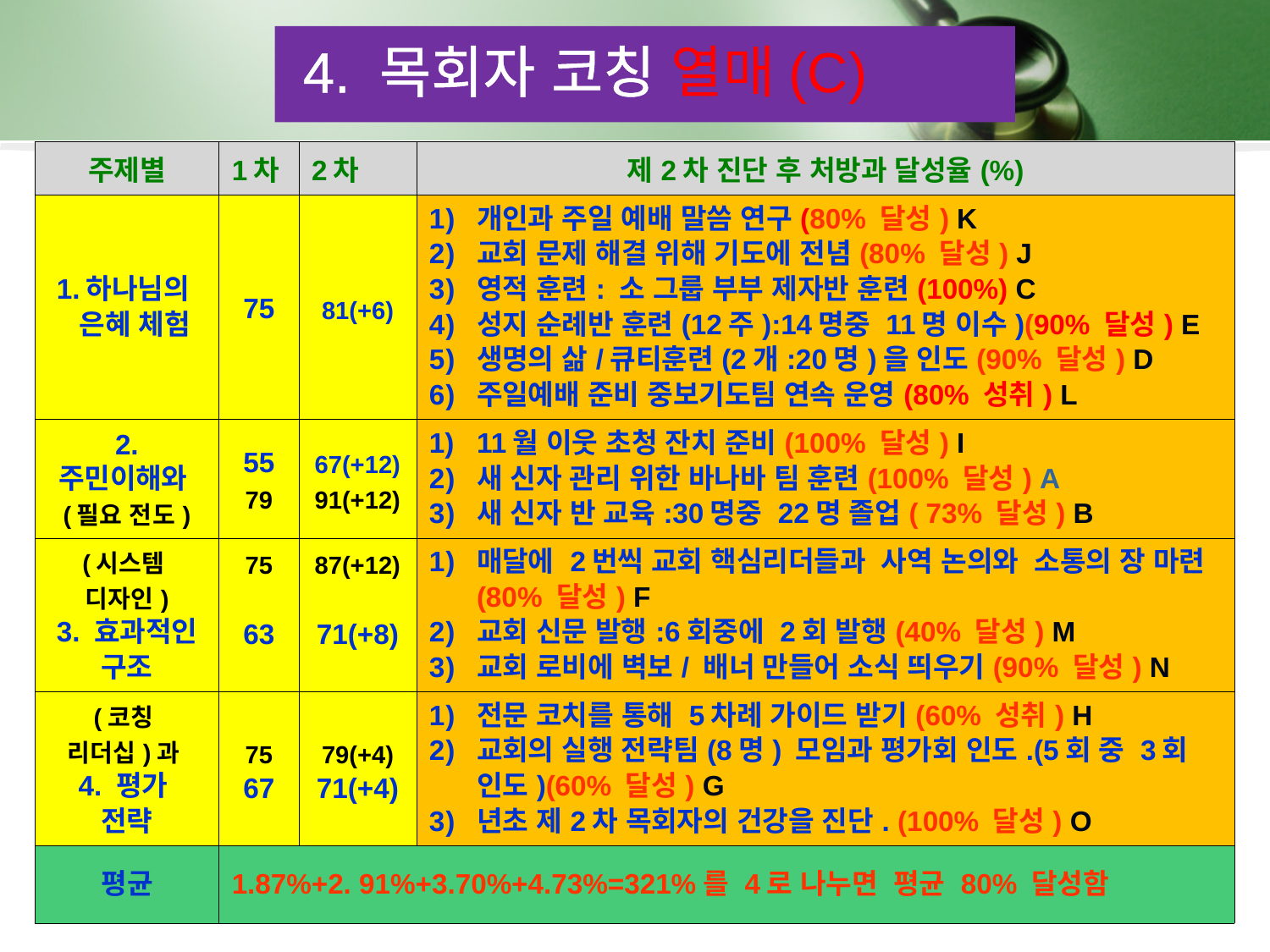

4. 목회자 코칭 열매(C)
| 주제별 | 1차 | 2차 | 제2차 진단 후 처방과 달성율(%) |
| --- | --- | --- | --- |
| 1.하나님의 은혜 체험 | 75 | 81(+6) | 개인과 주일 예배 말씀 연구(80% 달성) K 교회 문제 해결 위해 기도에 전념(80% 달성) J 영적 훈련: 소 그룹 부부 제자반 훈련(100%) C 성지 순례반 훈련(12주):14명중 11명 이수)(90% 달성) E 생명의 삶/큐티훈련(2개:20명)을 인도(90% 달성) D 주일예배 준비 중보기도팀 연속 운영(80% 성취) L |
| 2. 주민이해와 (필요 전도) | 55 79 | 67(+12) 91(+12) | 11월 이웃 초청 잔치 준비(100% 달성) I 새 신자 관리 위한 바나바 팀 훈련(100% 달성) A 새 신자 반 교육:30명중 22명 졸업( 73% 달성) B |
| (시스템 디자인) 3. 효과적인 구조 | 75 63 | 87(+12) 71(+8) | 매달에 2번씩 교회 핵심리더들과 사역 논의와 소통의 장 마련(80% 달성) F 교회 신문 발행:6회중에 2회 발행(40% 달성) M 교회 로비에 벽보/ 배너 만들어 소식 띄우기(90% 달성) N |
| (코칭 리더십)과 4. 평가 전략 | 75 67 | 79(+4) 71(+4) | 전문 코치를 통해 5차례 가이드 받기(60% 성취) H 교회의 실행 전략팀(8명) 모임과 평가회 인도.(5회 중 3회 인도)(60% 달성) G 년초 제2차 목회자의 건강을 진단. (100% 달성) O |
| 평균 | 1.87%+2. 91%+3.70%+4.73%=321%를 4로 나누면 평균 80% 달성함 |  |  |